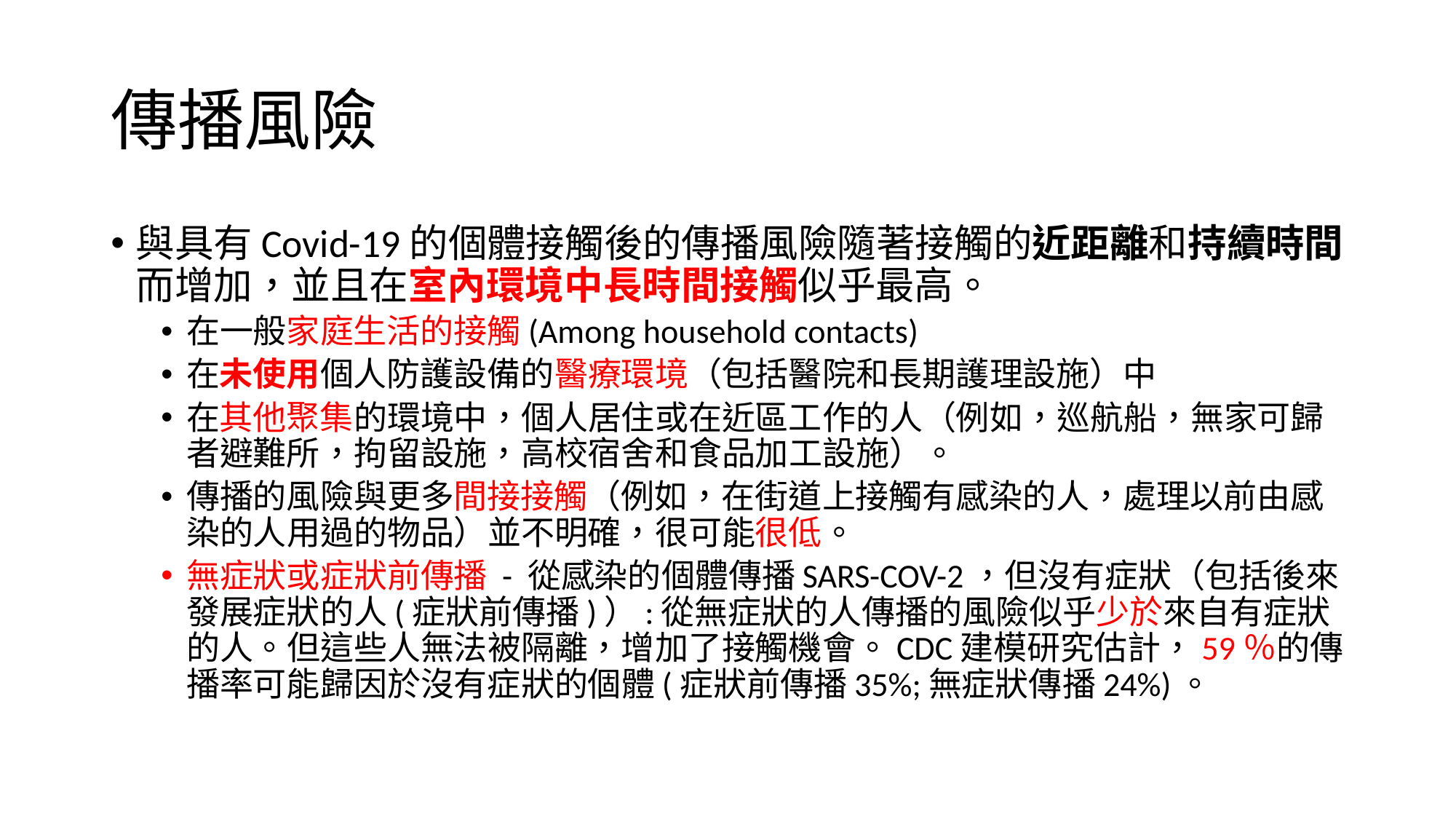

# 傳播風險
與具有Covid-19的個體接觸後的傳播風險隨著接觸的近距離和持續時間而增加，並且在室內環境中長時間接觸似乎最高。
在一般家庭生活的接觸(Among household contacts)
在未使用個人防護設備的醫療環境（包括醫院和長期護理設施）中
在其他聚集的環境中，個人居住或在近區工作的人（例如，巡航船，無家可歸者避難所，拘留設施，高校宿舍和食品加工設施）。
傳播的風險與更多間接接觸（例如，在街道上接觸有感染的人，處理以前由感染的人用過的物品）並不明確，很可能很低。
無症狀或症狀前傳播 - 從感染的個體傳播SARS-COV-2，但沒有症狀（包括後來發展症狀的人(症狀前傳播)）:從無症狀的人傳播的風險似乎少於來自有症狀的人。但這些人無法被隔離，增加了接觸機會。CDC建模研究估計，59％的傳播率可能歸因於沒有症狀的個體(症狀前傳播35%;無症狀傳播24%)。